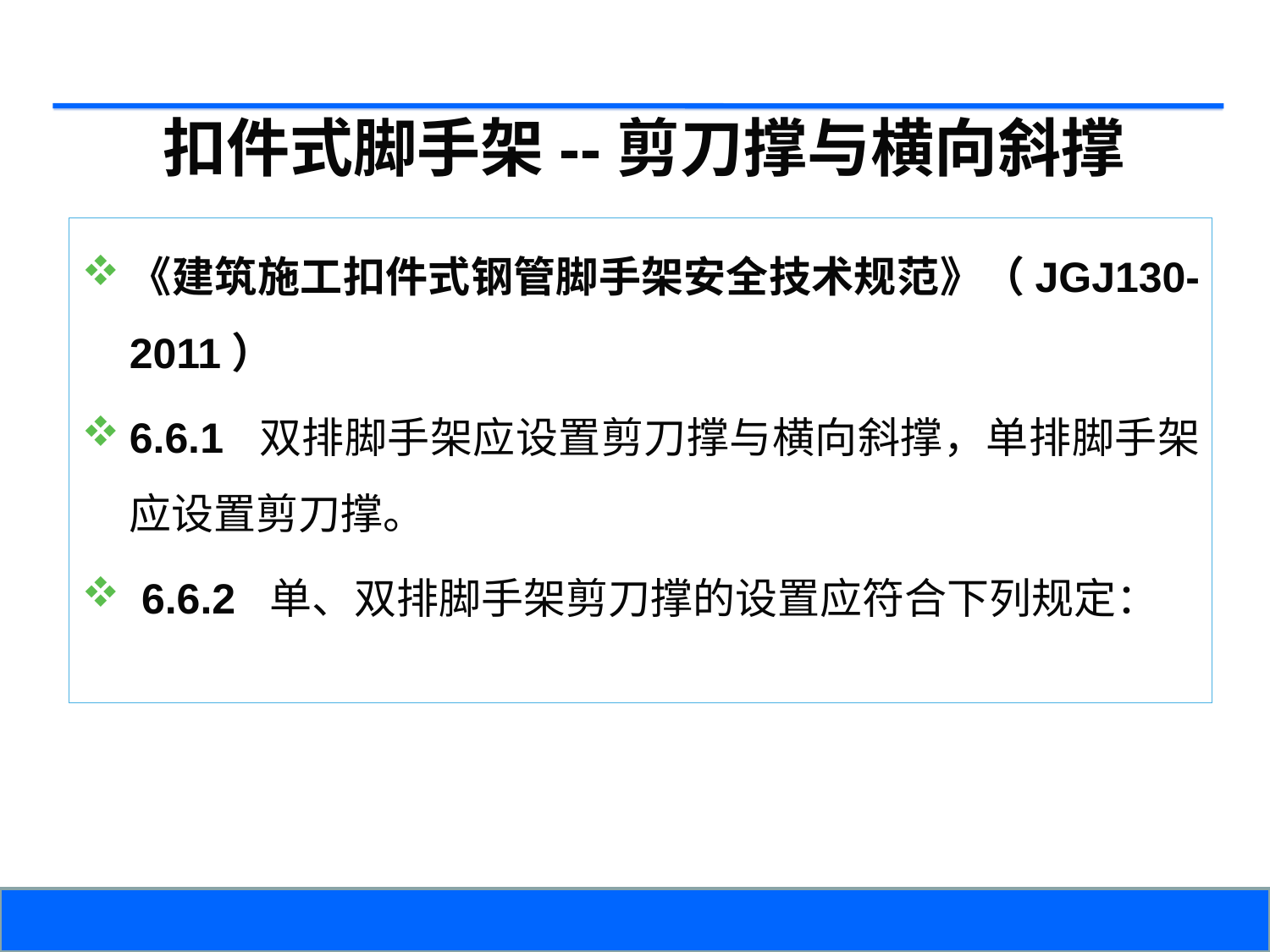

扣件式脚手架--剪刀撑与横向斜撑
《建筑施工扣件式钢管脚手架安全技术规范》（JGJ130-2011）
6.6.1  双排脚手架应设置剪刀撑与横向斜撑，单排脚手架应设置剪刀撑。
 6.6.2  单、双排脚手架剪刀撑的设置应符合下列规定：